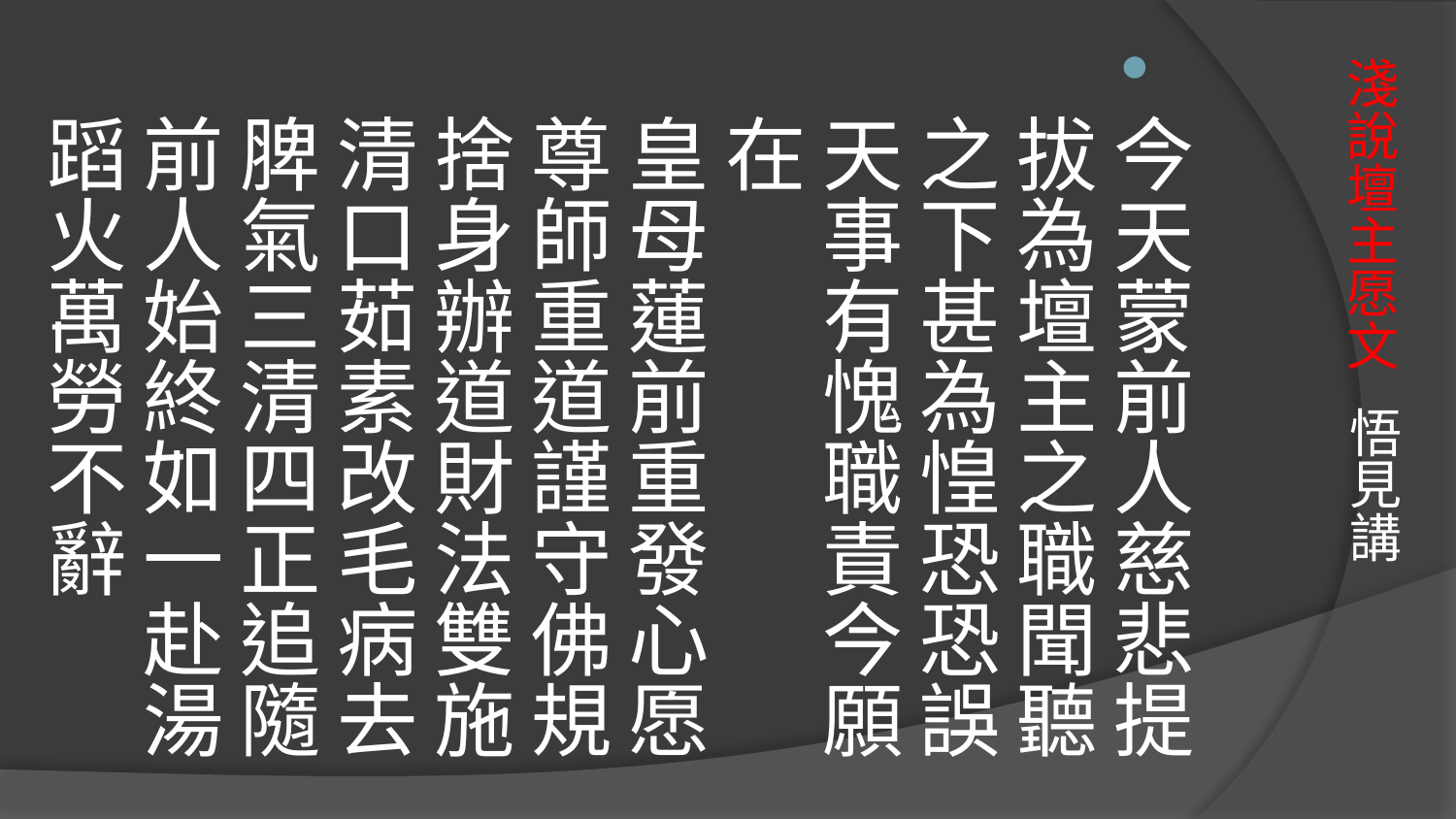

今天蒙前人慈悲提拔為壇主之職聞聽之下甚為惶恐恐誤天事有愧職責今願在
皇母蓮前重發心愿尊師重道謹守佛規捨身辦道財法雙施清口茹素改毛病去脾氣三清四正追隨前人始終如一赴湯蹈火萬勞不辭
# 淺說壇主愿文   悟見講